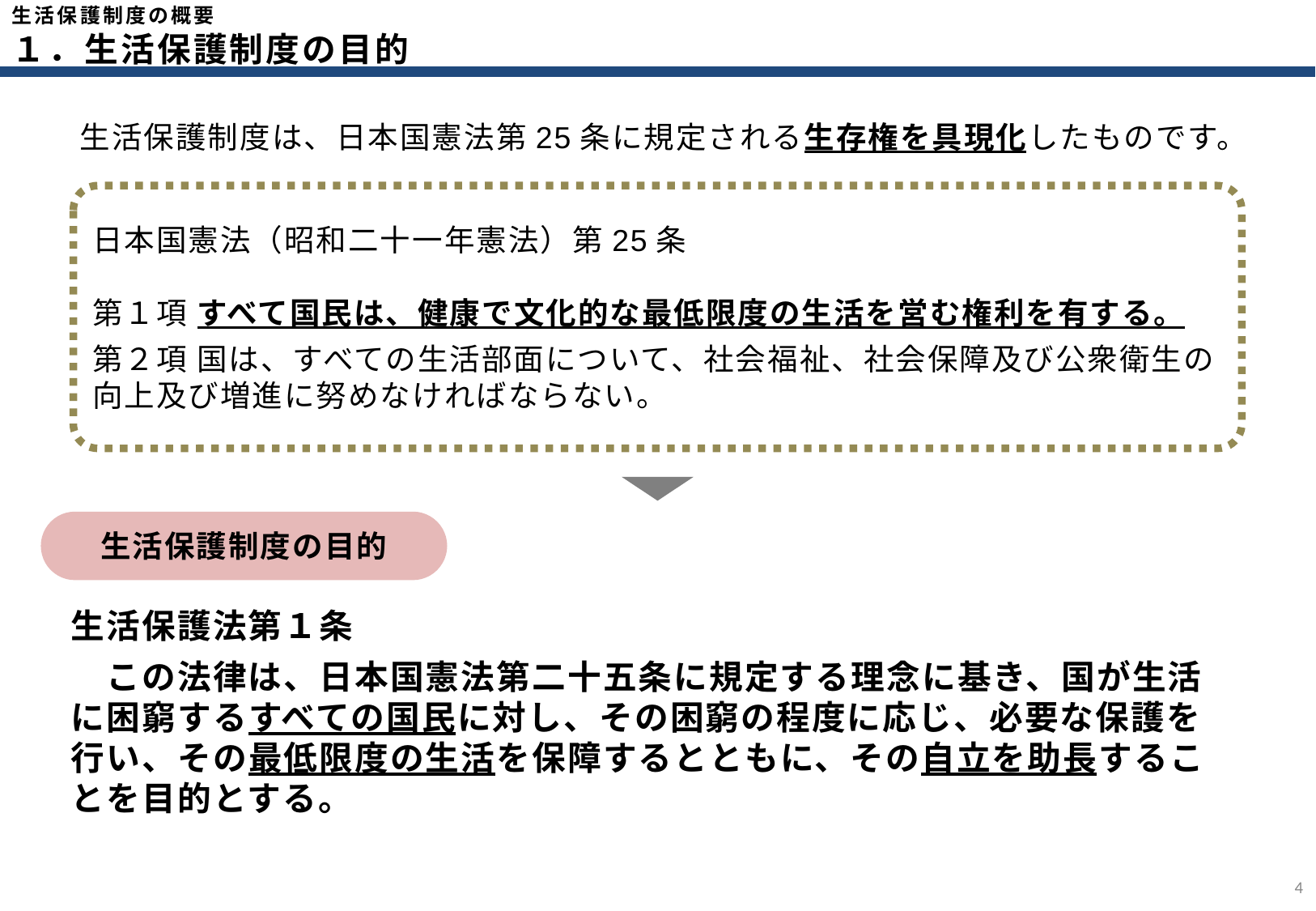

生活保護制度の概要
１．生活保護制度の目的
　生活保護制度は、日本国憲法第25条に規定される生存権を具現化したものです。
日本国憲法（昭和二十一年憲法）第25条

第１項 すべて国民は、健康で文化的な最低限度の生活を営む権利を有する。
第２項 国は、すべての生活部面について、社会福祉、社会保障及び公衆衛生の向上及び増進に努めなければならない。

生活保護制度の目的
生活保護法第１条
　この法律は、日本国憲法第二十五条に規定する理念に基き、国が生活に困窮するすべての国民に対し、その困窮の程度に応じ、必要な保護を行い、その最低限度の生活を保障するとともに、その自立を助長することを目的とする。
4